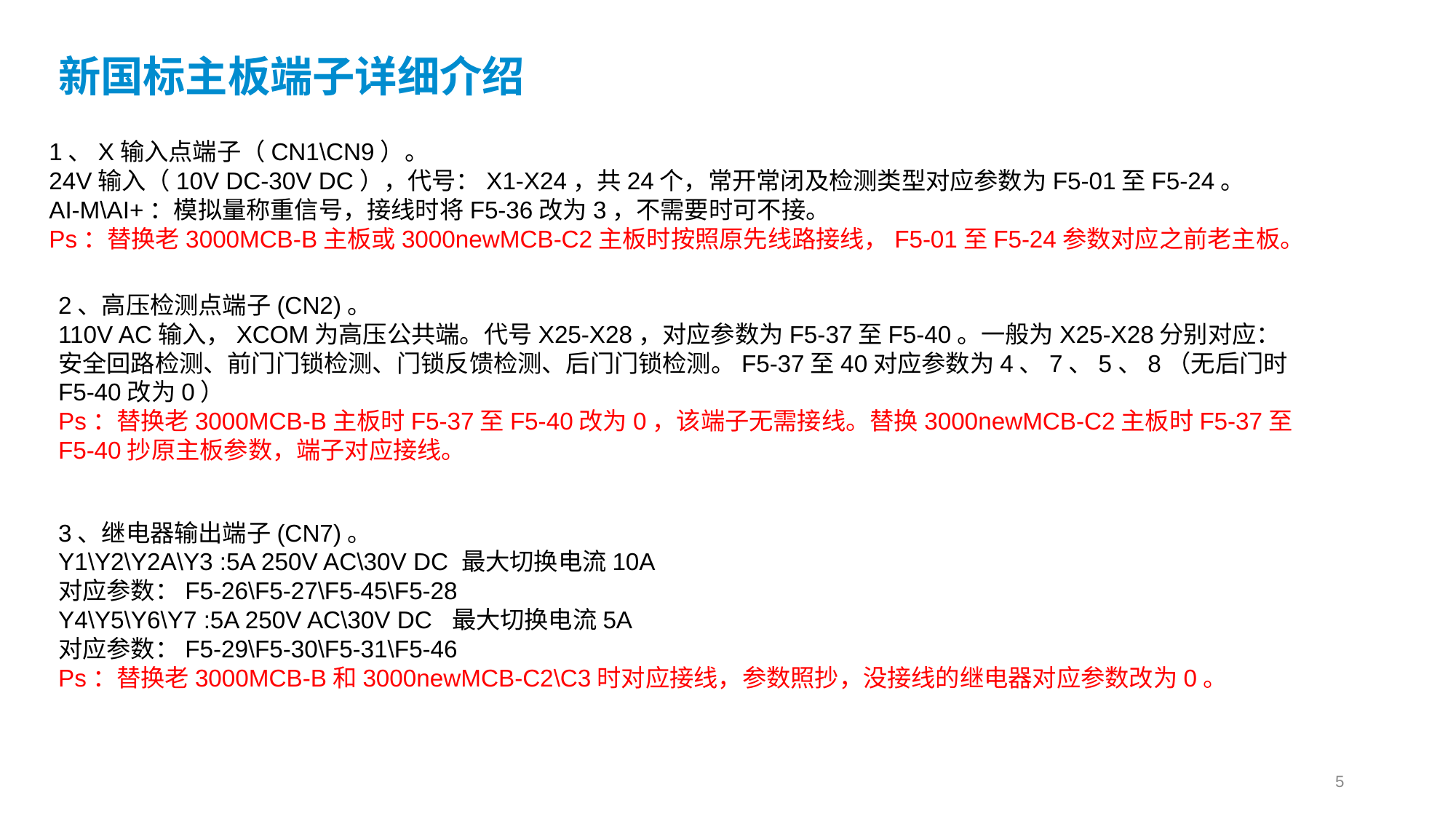

5
新国标主板端子详细介绍
1、X输入点端子（CN1\CN9）。
24V输入（10V DC-30V DC），代号：X1-X24，共24个，常开常闭及检测类型对应参数为F5-01至F5-24。
AI-M\AI+：模拟量称重信号，接线时将F5-36改为3，不需要时可不接。
Ps：替换老3000MCB-B主板或3000newMCB-C2主板时按照原先线路接线，F5-01至F5-24参数对应之前老主板。
2、高压检测点端子(CN2)。
110V AC输入，XCOM为高压公共端。代号X25-X28，对应参数为F5-37至F5-40。一般为X25-X28分别对应：安全回路检测、前门门锁检测、门锁反馈检测、后门门锁检测。F5-37至40对应参数为4、7、5、8（无后门时F5-40改为0）
Ps：替换老3000MCB-B主板时F5-37至F5-40改为0，该端子无需接线。替换3000newMCB-C2主板时F5-37至F5-40抄原主板参数，端子对应接线。
3、继电器输出端子(CN7)。
Y1\Y2\Y2A\Y3 :5A 250V AC\30V DC 最大切换电流10A
对应参数：F5-26\F5-27\F5-45\F5-28
Y4\Y5\Y6\Y7 :5A 250V AC\30V DC  最大切换电流5A
对应参数：F5-29\F5-30\F5-31\F5-46
Ps：替换老3000MCB-B和3000newMCB-C2\C3时对应接线，参数照抄，没接线的继电器对应参数改为0。